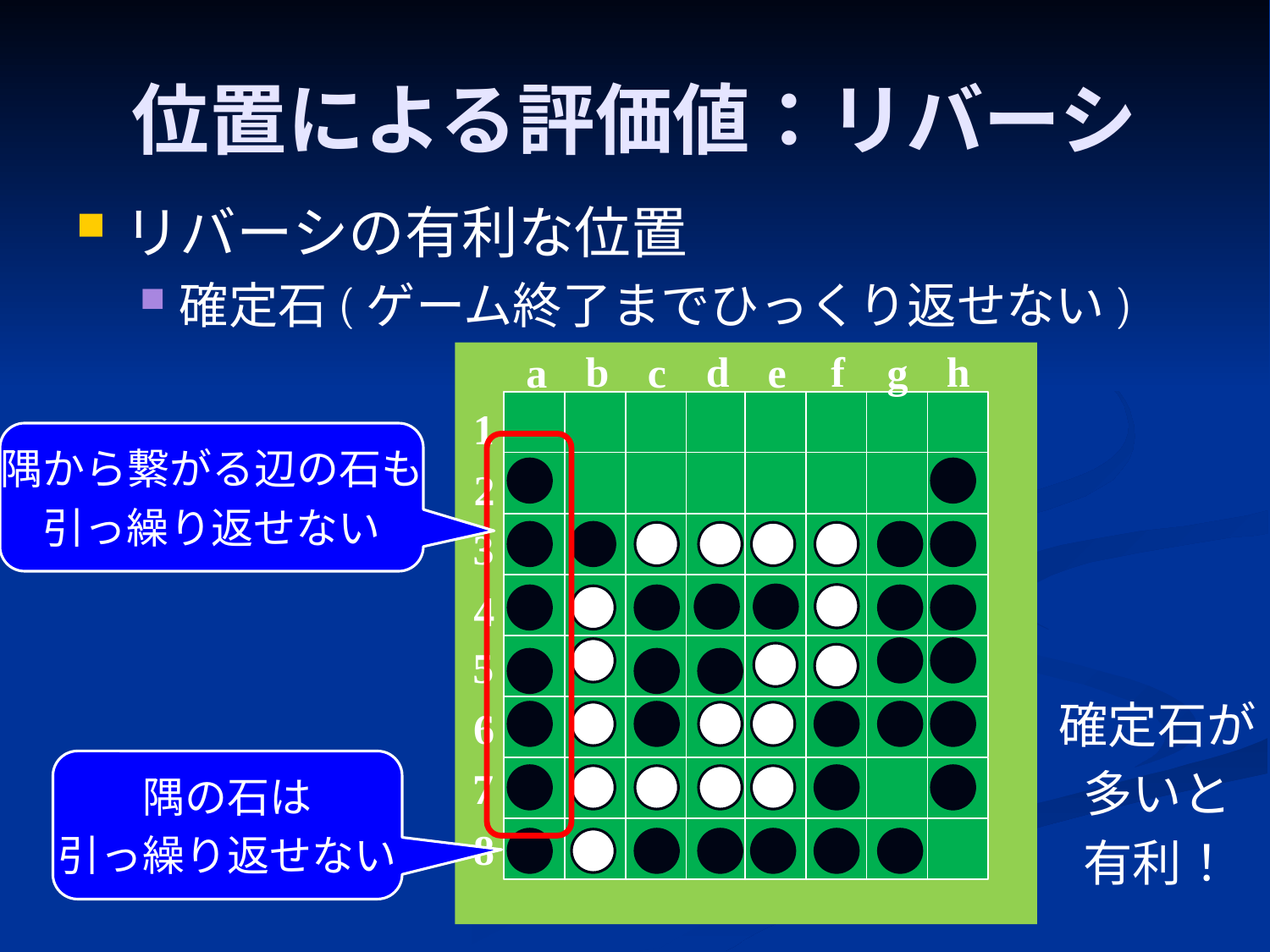

# 位置による評価値：リバーシ
リバーシの有利な位置
確定石(ゲーム終了までひっくり返せない)
d
h
b
f
c
g
a
e

1
2
●
3
●

4

●
●
5

6
7

8
隅から繋がる辺の石も
引っ繰り返せない

●
●

●
●
●

●
●
●

●
●
●
●
●
確定石が
多いと
有利！
●

●

●
●
●
隅の石は
引っ繰り返せない
●

●
●
●

●
●
●
●
●